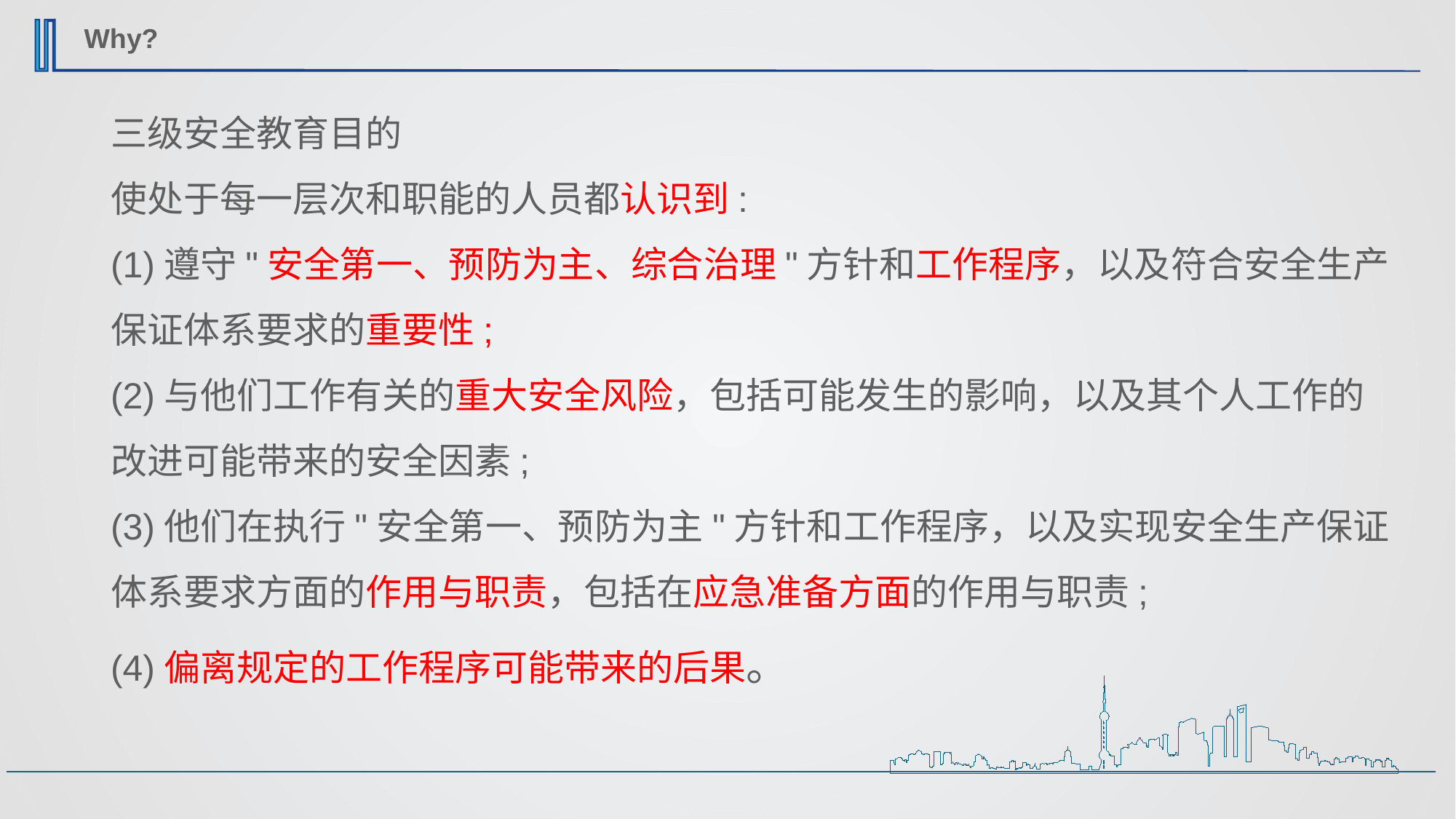

Why?
三级安全教育目的
使处于每一层次和职能的人员都认识到:
(1)遵守"安全第一、预防为主、综合治理"方针和工作程序，以及符合安全生产保证体系要求的重要性;
(2)与他们工作有关的重大安全风险，包括可能发生的影响，以及其个人工作的改进可能带来的安全因素;
(3)他们在执行"安全第一、预防为主"方针和工作程序，以及实现安全生产保证体系要求方面的作用与职责，包括在应急准备方面的作用与职责;
(4)偏离规定的工作程序可能带来的后果。